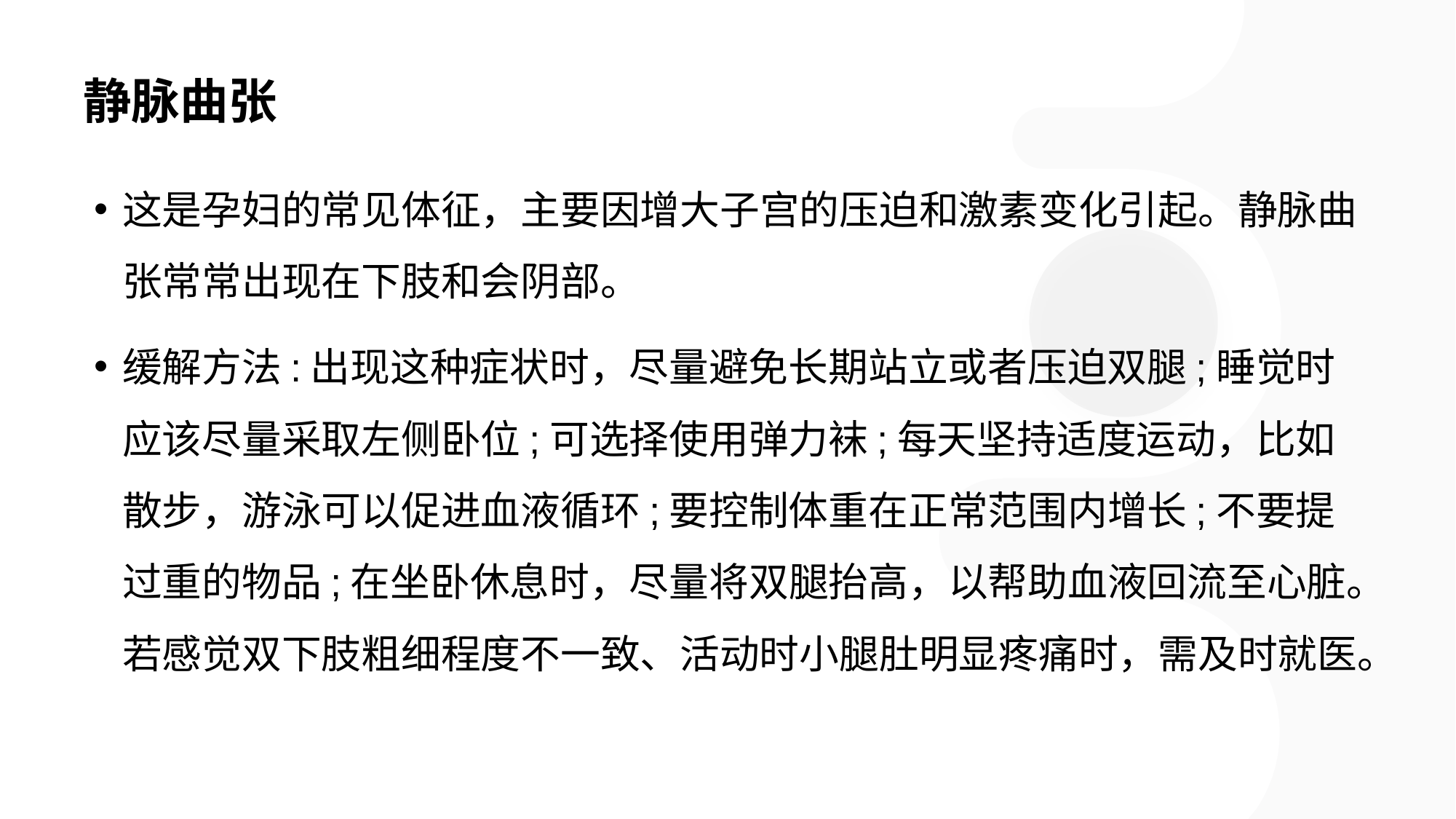

# 静脉曲张
这是孕妇的常见体征，主要因增大子宫的压迫和激素变化引起。静脉曲张常常出现在下肢和会阴部。
缓解方法:出现这种症状时，尽量避免长期站立或者压迫双腿;睡觉时应该尽量采取左侧卧位;可选择使用弹力袜;每天坚持适度运动，比如散步，游泳可以促进血液循环;要控制体重在正常范围内增长;不要提过重的物品;在坐卧休息时，尽量将双腿抬高，以帮助血液回流至心脏。若感觉双下肢粗细程度不一致、活动时小腿肚明显疼痛时，需及时就医。